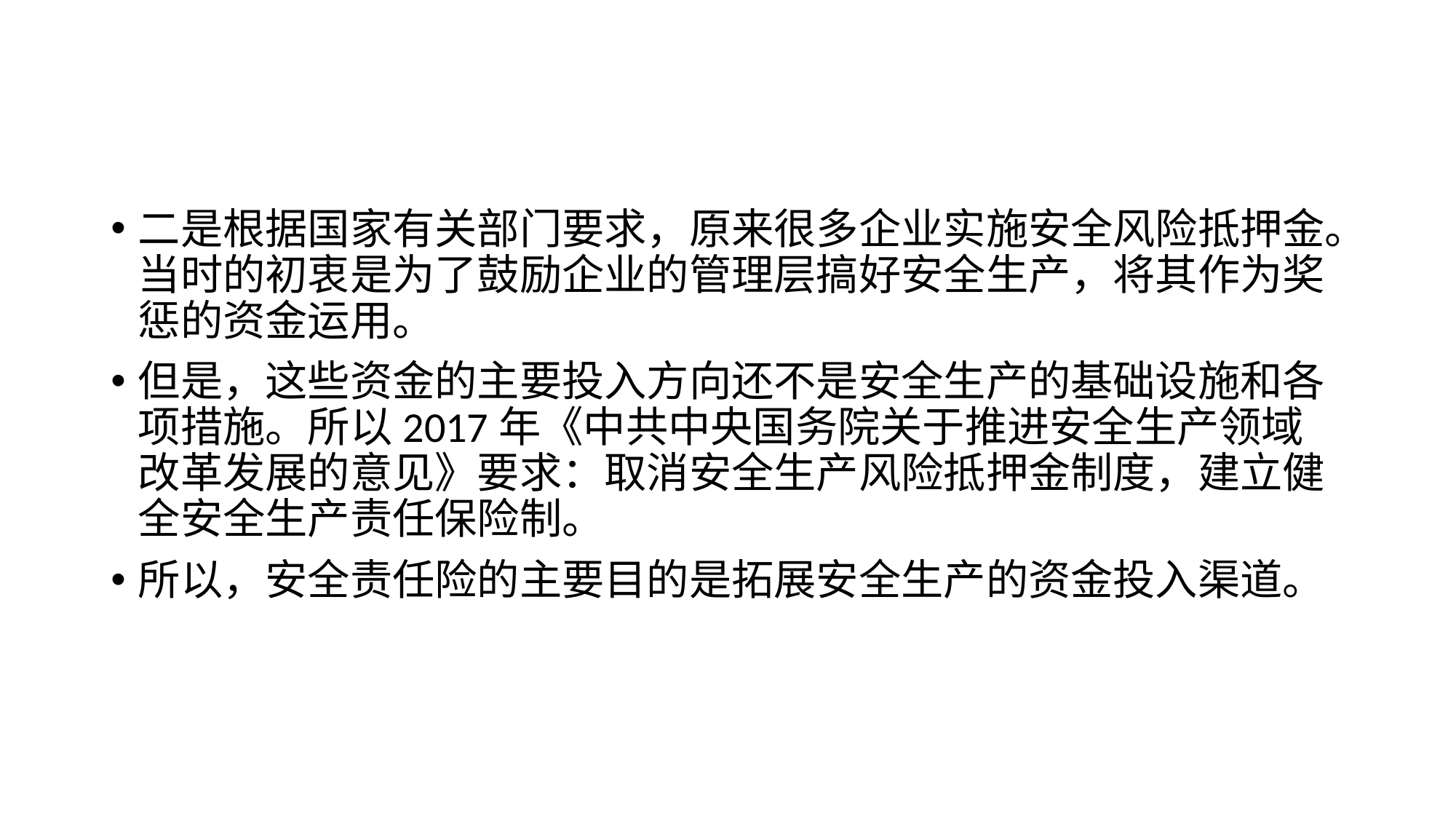

#
二是根据国家有关部门要求，原来很多企业实施安全风险抵押金。当时的初衷是为了鼓励企业的管理层搞好安全生产，将其作为奖惩的资金运用。
但是，这些资金的主要投入方向还不是安全生产的基础设施和各项措施。所以2017年《中共中央国务院关于推进安全生产领域改革发展的意见》要求：取消安全生产风险抵押金制度，建立健全安全生产责任保险制。
所以，安全责任险的主要目的是拓展安全生产的资金投入渠道。
115